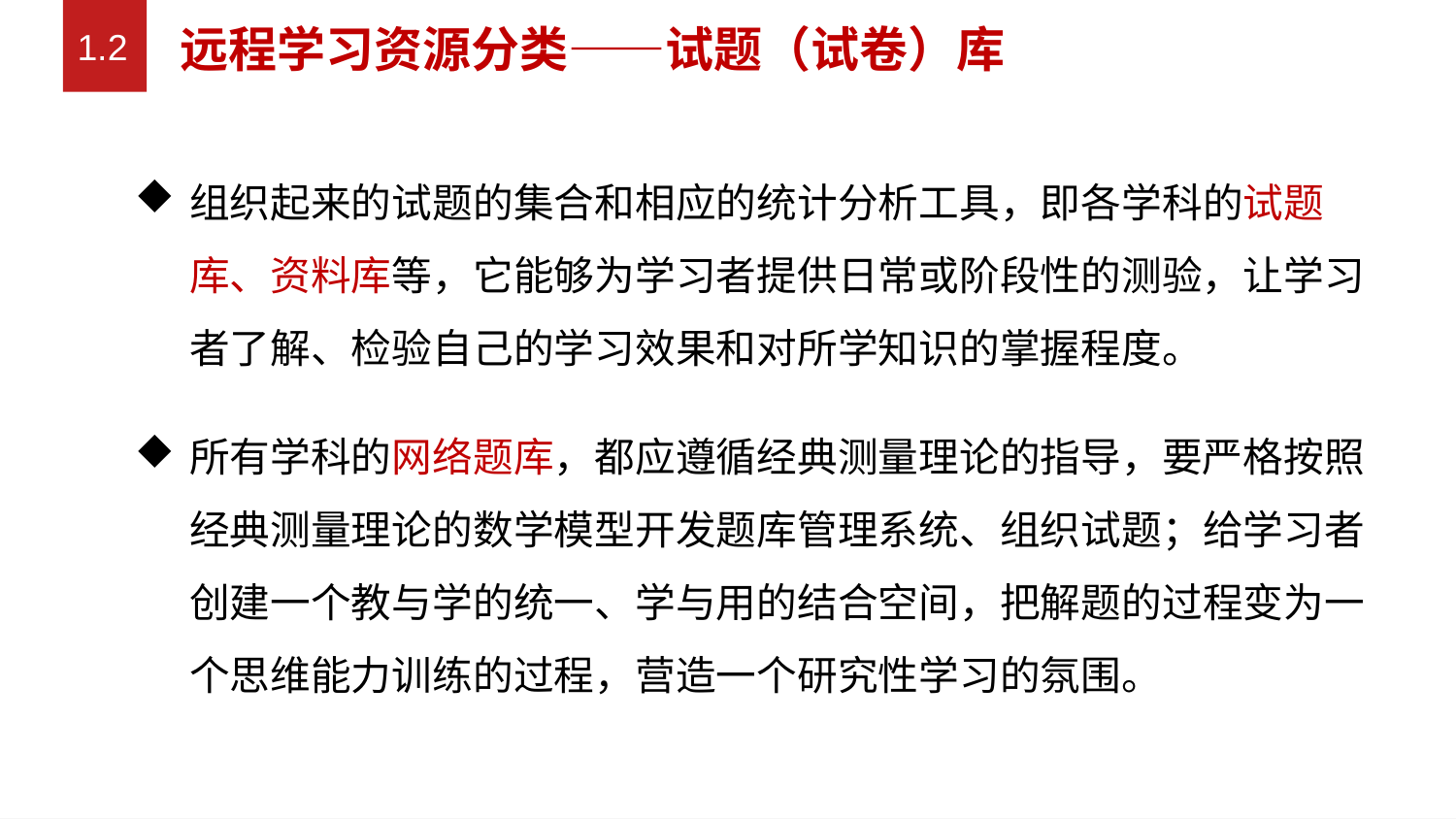

1.2
远程学习资源分类——试题（试卷）库
组织起来的试题的集合和相应的统计分析工具，即各学科的试题库、资料库等，它能够为学习者提供日常或阶段性的测验，让学习者了解、检验自己的学习效果和对所学知识的掌握程度。
所有学科的网络题库，都应遵循经典测量理论的指导，要严格按照经典测量理论的数学模型开发题库管理系统、组织试题；给学习者创建一个教与学的统一、学与用的结合空间，把解题的过程变为一个思维能力训练的过程，营造一个研究性学习的氛围。